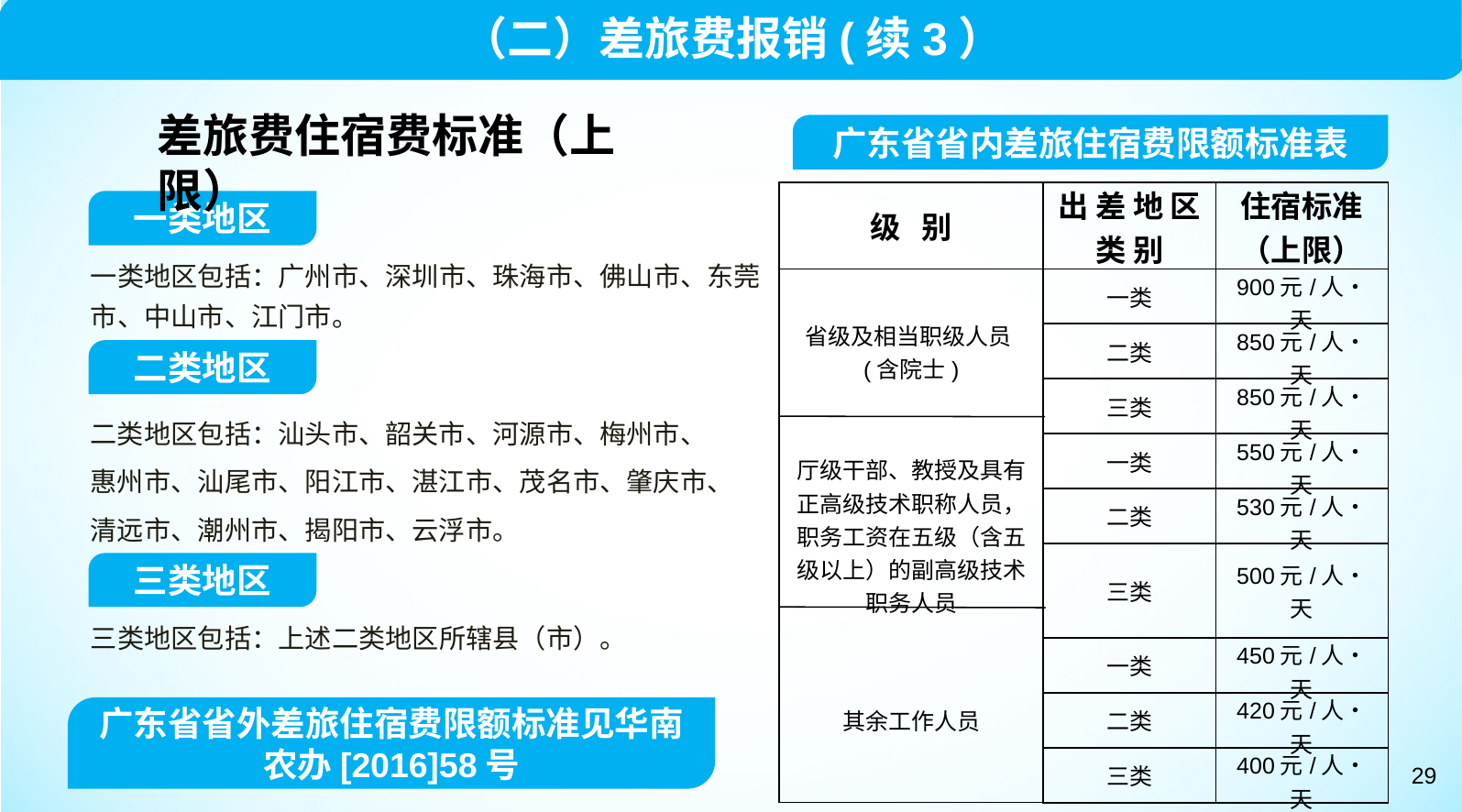

（二）差旅费报销(续3）
差旅费住宿费标准（上限）
广东省省内差旅住宿费限额标准表
| 级 别 | 出 差 地 区 类 别 | 住宿标准（上限） |
| --- | --- | --- |
| 省级及相当职级人员(含院士) | 一类 | 900元/人•天 |
|  | 二类 | 850元/人•天 |
|  | 三类 | 850元/人•天 |
| 厅级干部、教授及具有正高级技术职称人员，职务工资在五级（含五级以上）的副高级技术职务人员 | 一类 | 550元/人•天 |
|  | 二类 | 530元/人•天 |
|  | 三类 | 500元/人•天 |
| 其余工作人员 | 一类 | 450元/人•天 |
|  | 二类 | 420元/人•天 |
|  | 三类 | 400元/人•天 |
一类地区
一类地区包括：广州市、深圳市、珠海市、佛山市、东莞市、中山市、江门市。
二类地区
二类地区包括：汕头市、韶关市、河源市、梅州市、惠州市、汕尾市、阳江市、湛江市、茂名市、肇庆市、清远市、潮州市、揭阳市、云浮市。
三类地区
三类地区包括：上述二类地区所辖县（市）。
广东省省外差旅住宿费限额标准见华南农办[2016]58号
29